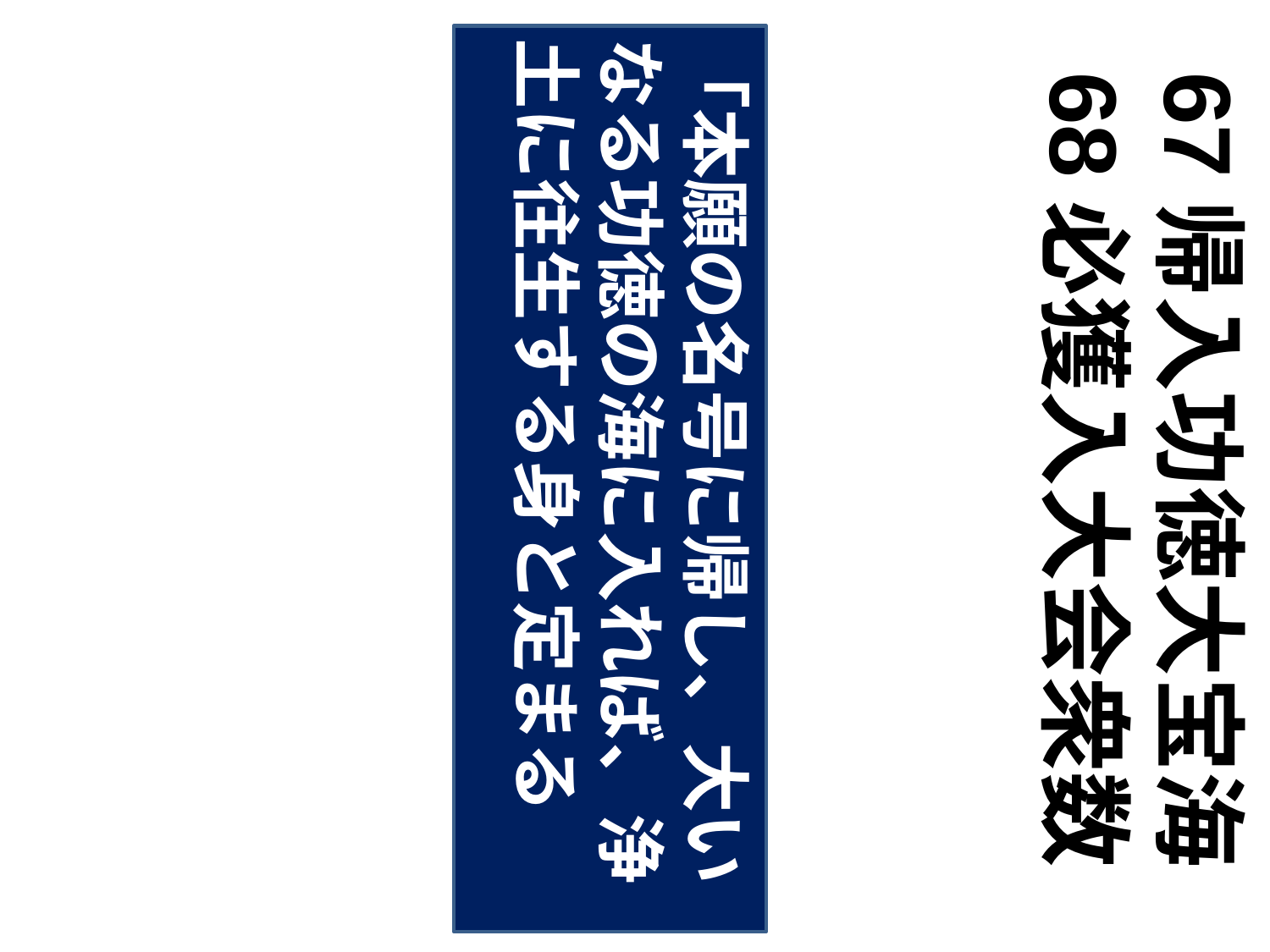

「本願の名号に帰し、大いなる功徳の海に入れば、浄土に往生する身と定まる
67帰入功徳大宝海
68必獲入大会衆数